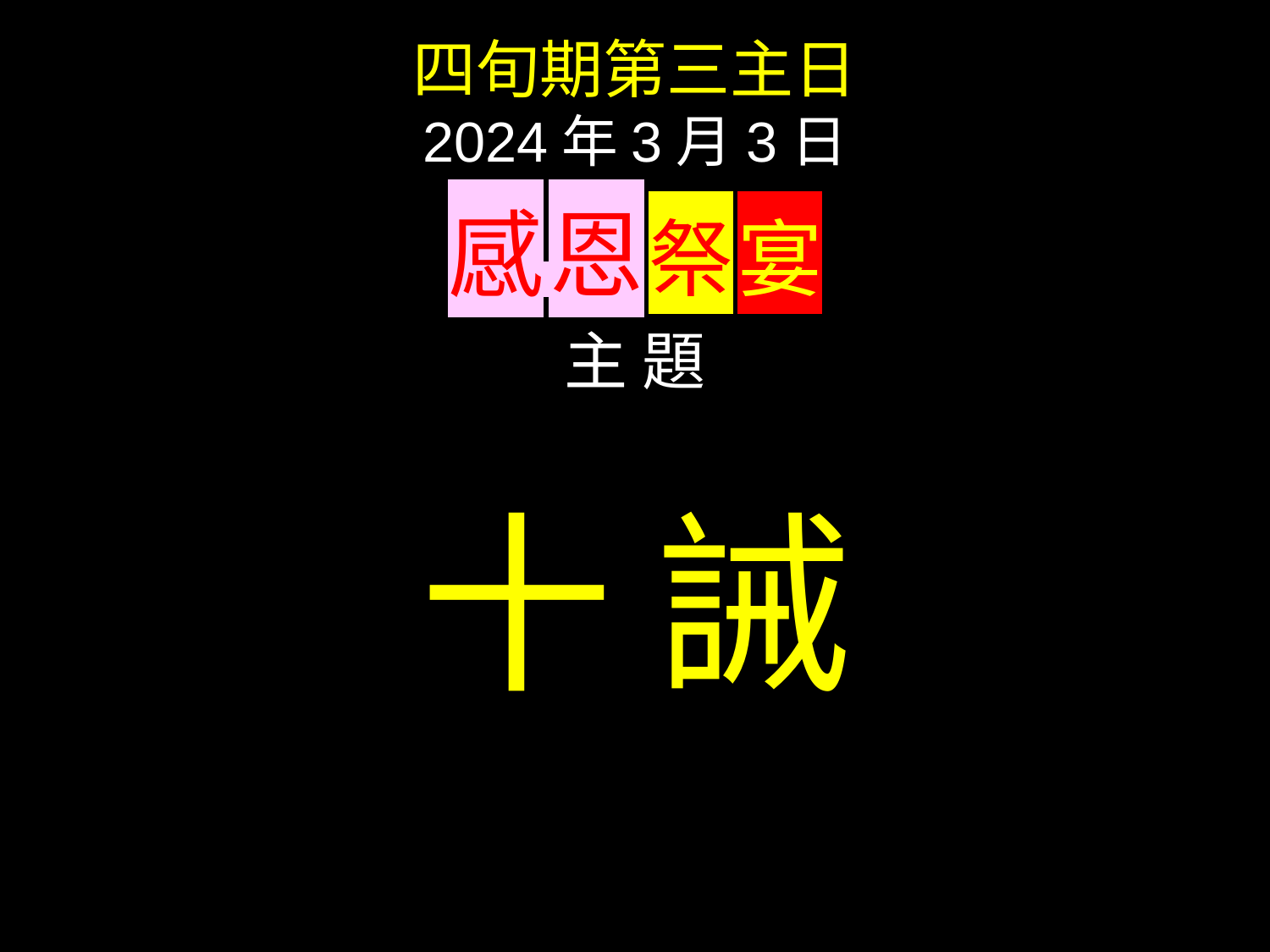

四旬期第三主日
2024年3月3日
感 恩 祭 宴

主 題

十 誡